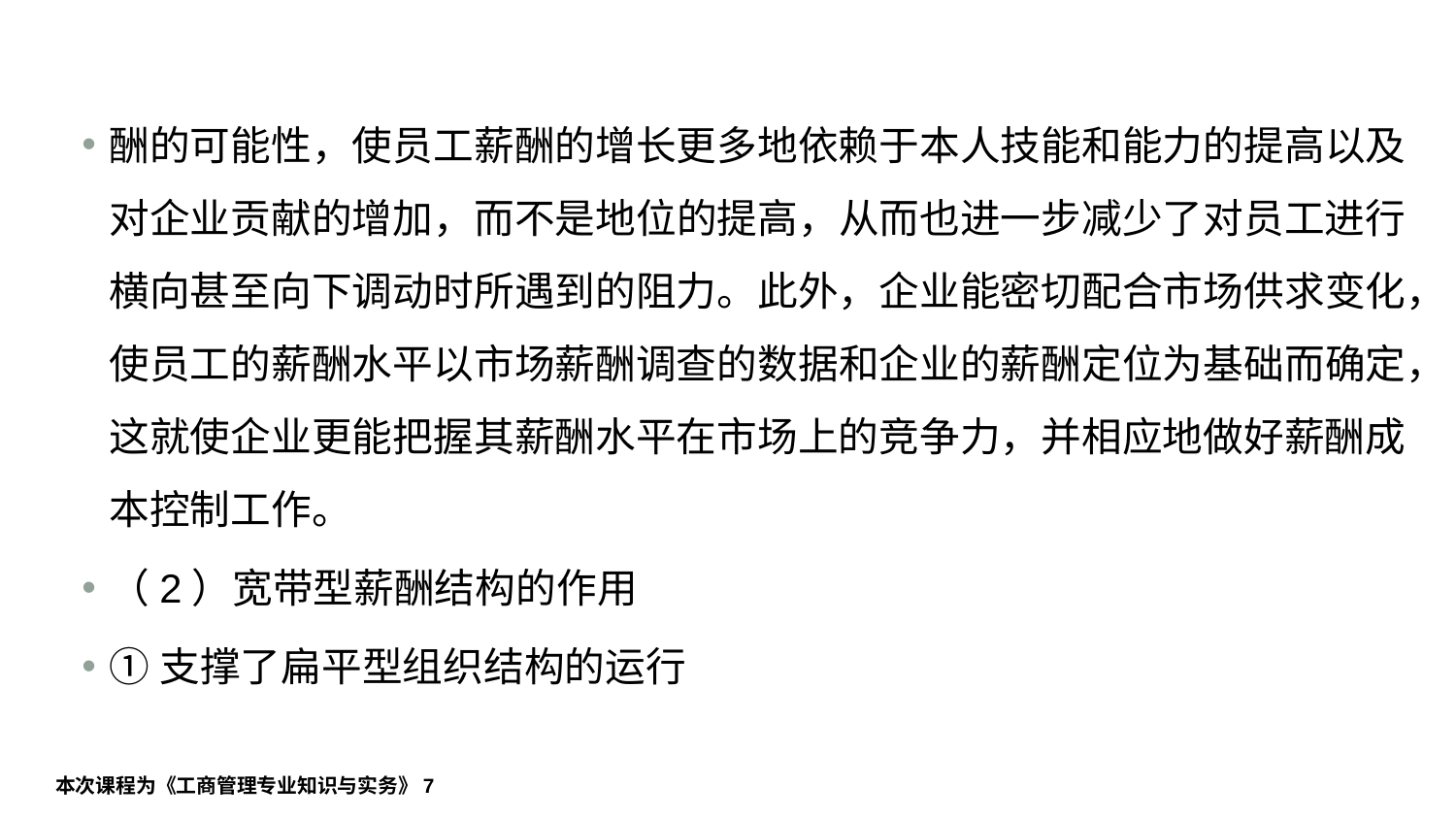

#
酬的可能性，使员工薪酬的增长更多地依赖于本人技能和能力的提高以及对企业贡献的增加，而不是地位的提高，从而也进一步减少了对员工进行横向甚至向下调动时所遇到的阻力。此外，企业能密切配合市场供求变化，使员工的薪酬水平以市场薪酬调查的数据和企业的薪酬定位为基础而确定，这就使企业更能把握其薪酬水平在市场上的竞争力，并相应地做好薪酬成本控制工作。
（2）宽带型薪酬结构的作用
①支撑了扁平型组织结构的运行